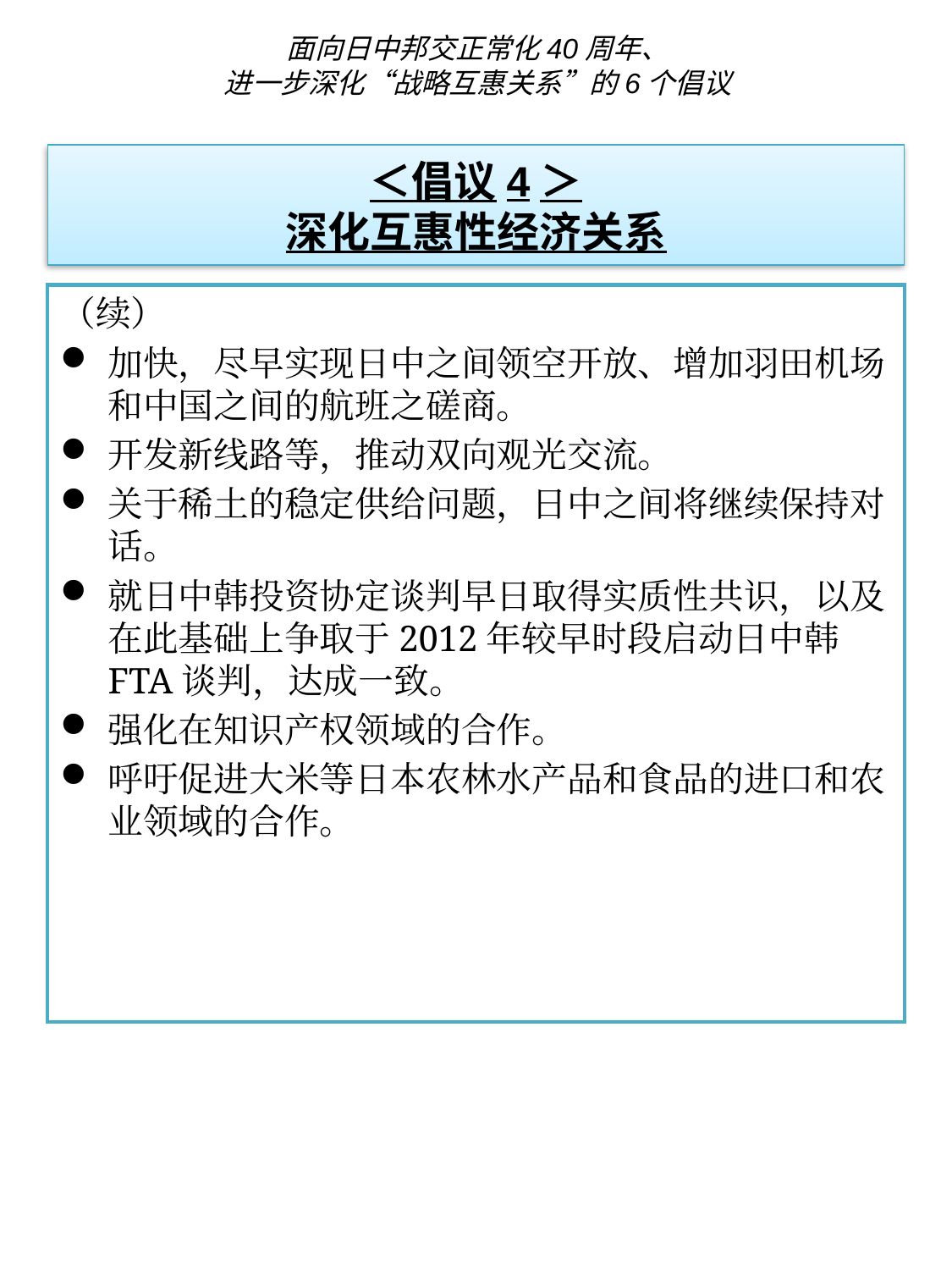

面向日中邦交正常化40周年、
进一步深化“战略互惠关系”的6个倡议
# ＜倡议4＞ 深化互惠性经济关系
（续）
加快，尽早实现日中之间领空开放、增加羽田机场和中国之间的航班之磋商。
开发新线路等，推动双向观光交流。
关于稀土的稳定供给问题，日中之间将继续保持对话。
就日中韩投资协定谈判早日取得实质性共识，以及在此基础上争取于2012年较早时段启动日中韩FTA谈判，达成一致。
强化在知识产权领域的合作。
呼吁促进大米等日本农林水产品和食品的进口和农业领域的合作。